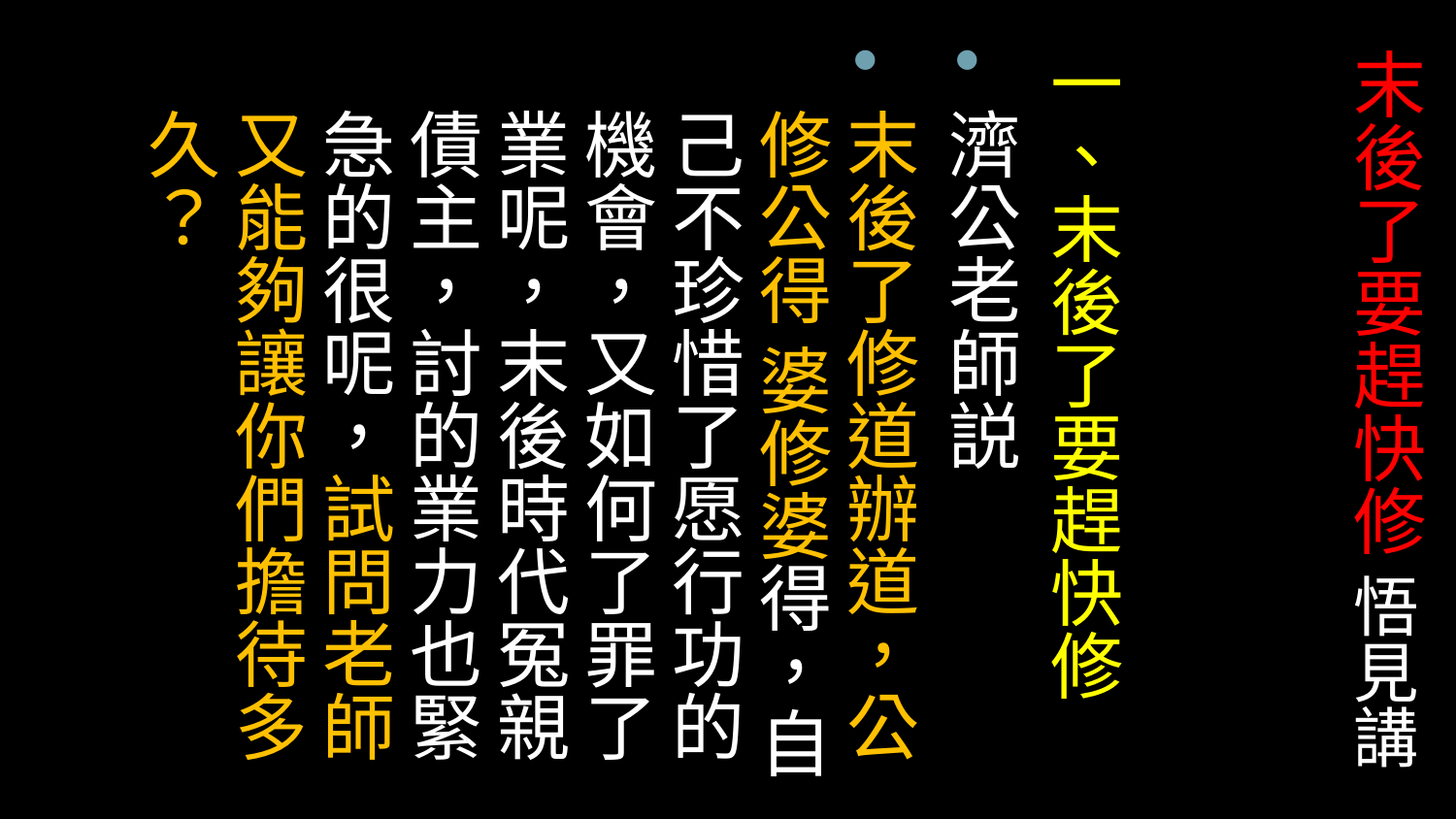

# 末後了要趕快修 悟見講
一、末後了要趕快修
濟公老師説
末後了修道辦道，公修公得 婆修婆得，自己不珍惜了愿行功的機會，又如何了罪了業呢，末後時代冤親債主，討的業力也緊急的很呢，試問老師又能夠讓你們擔待多久？